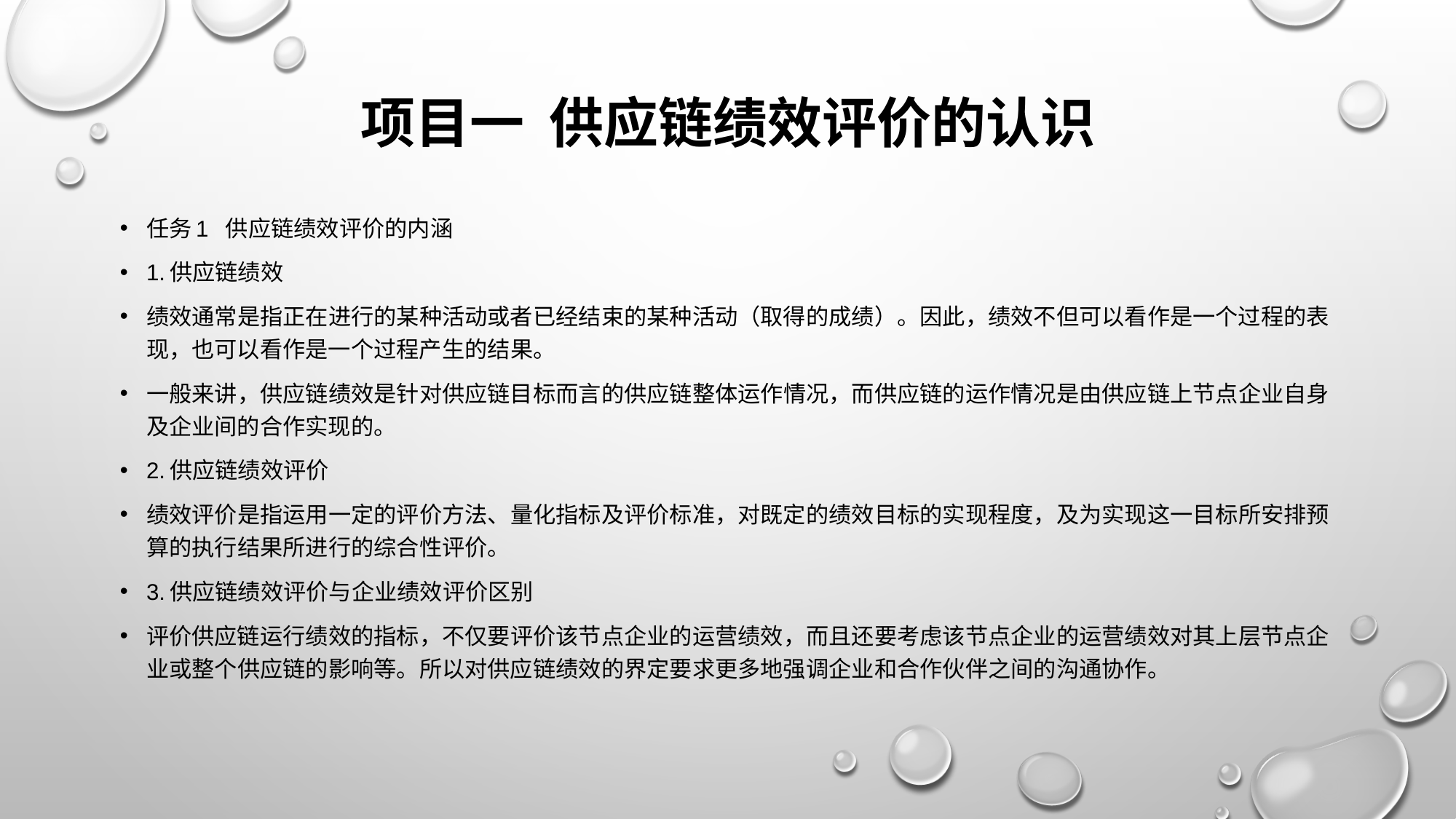

# 项目一  供应链绩效评价的认识
任务1  供应链绩效评价的内涵
1.供应链绩效
绩效通常是指正在进行的某种活动或者已经结束的某种活动（取得的成绩）。因此，绩效不但可以看作是一个过程的表现，也可以看作是一个过程产生的结果。
一般来讲，供应链绩效是针对供应链目标而言的供应链整体运作情况，而供应链的运作情况是由供应链上节点企业自身及企业间的合作实现的。
2.供应链绩效评价
绩效评价是指运用一定的评价方法、量化指标及评价标准，对既定的绩效目标的实现程度，及为实现这一目标所安排预算的执行结果所进行的综合性评价。
3.供应链绩效评价与企业绩效评价区别
评价供应链运行绩效的指标，不仅要评价该节点企业的运营绩效，而且还要考虑该节点企业的运营绩效对其上层节点企业或整个供应链的影响等。所以对供应链绩效的界定要求更多地强调企业和合作伙伴之间的沟通协作。